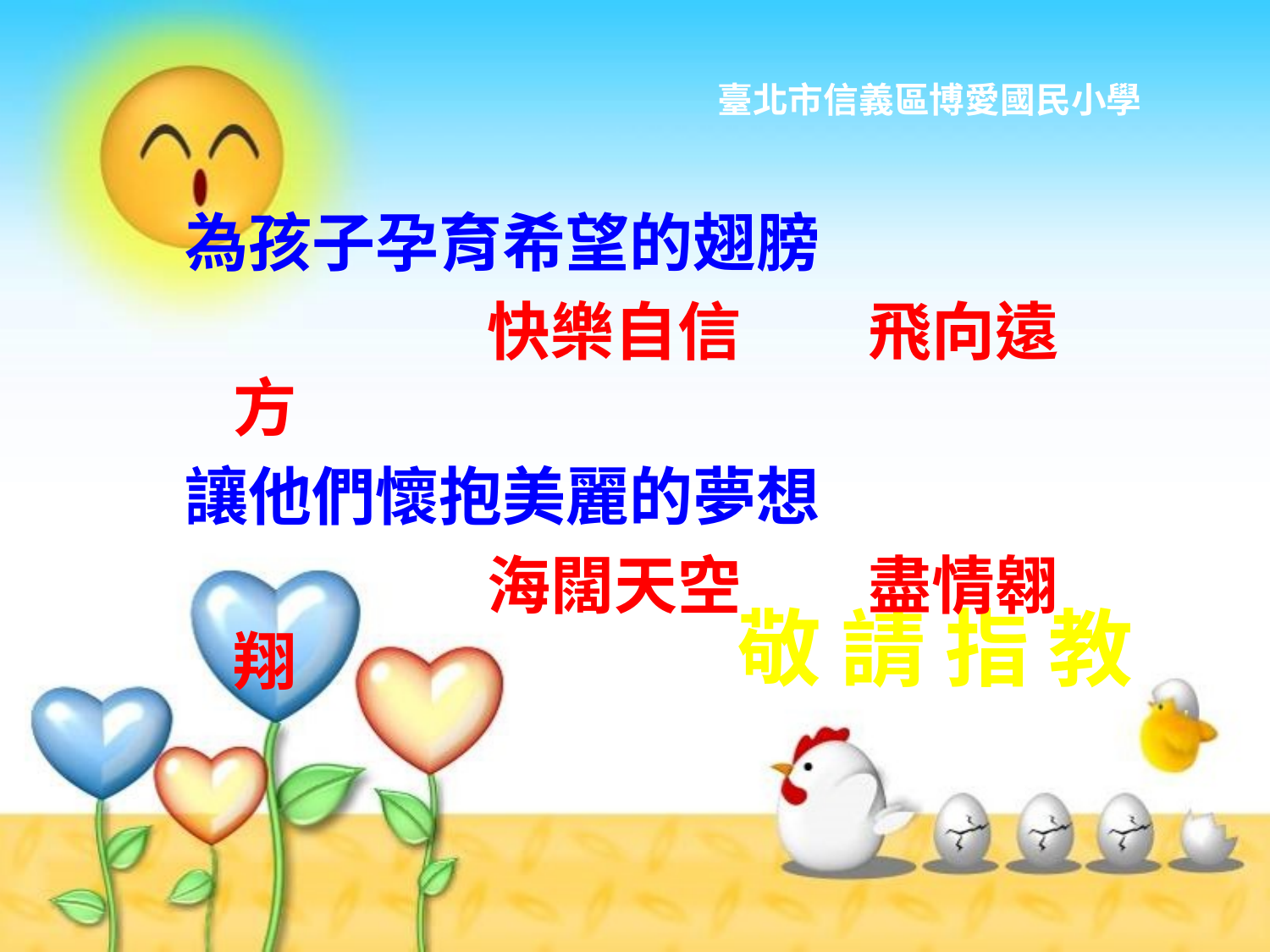

臺北市信義區博愛國民小學
為孩子孕育希望的翅膀
			快樂自信	飛向遠方
讓他們懷抱美麗的夢想
			海闊天空	盡情翱翔
# 敬 請 指 教